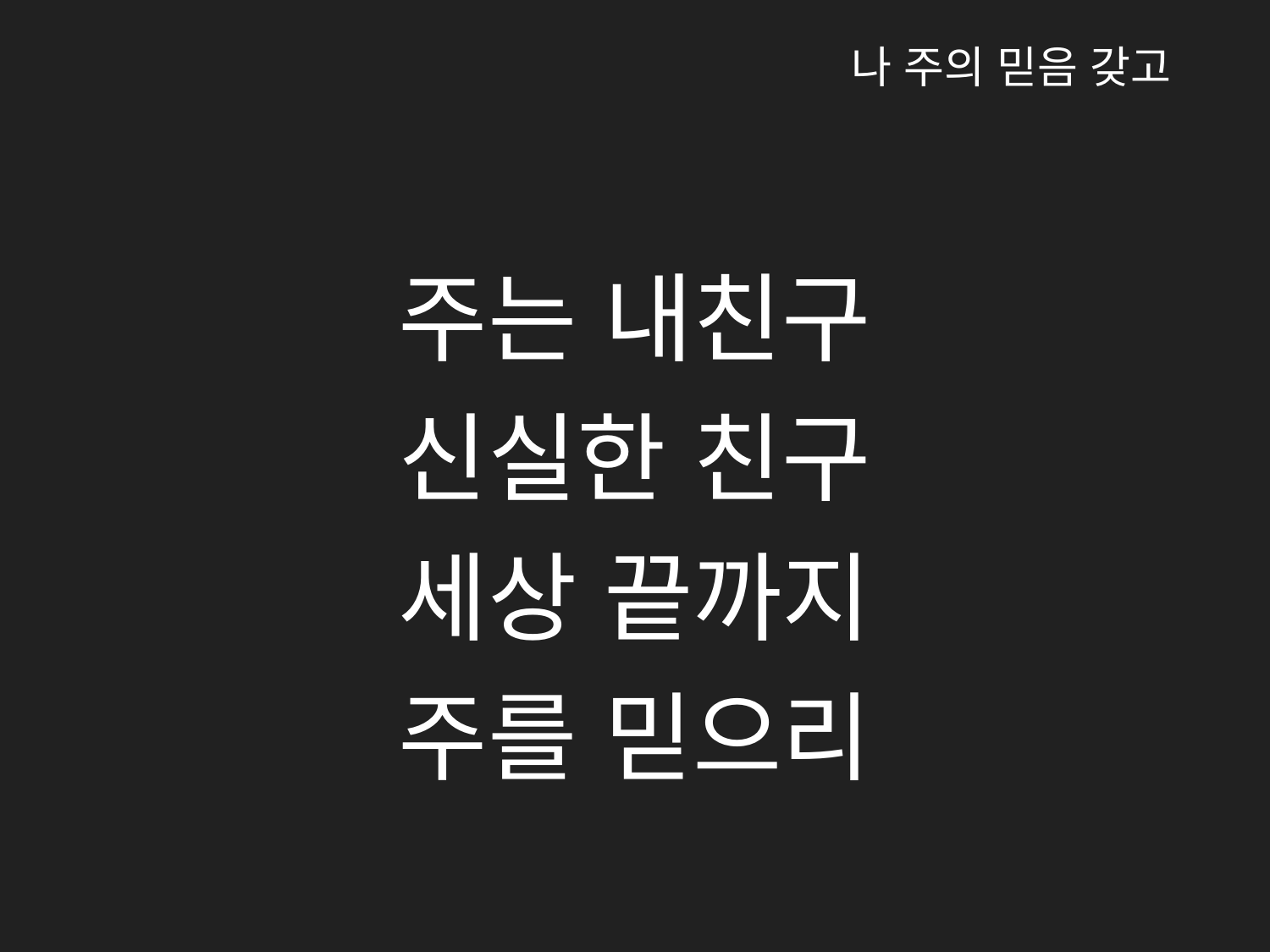

나 주의 믿음 갖고
주는 내친구
신실한 친구
세상 끝까지
주를 믿으리